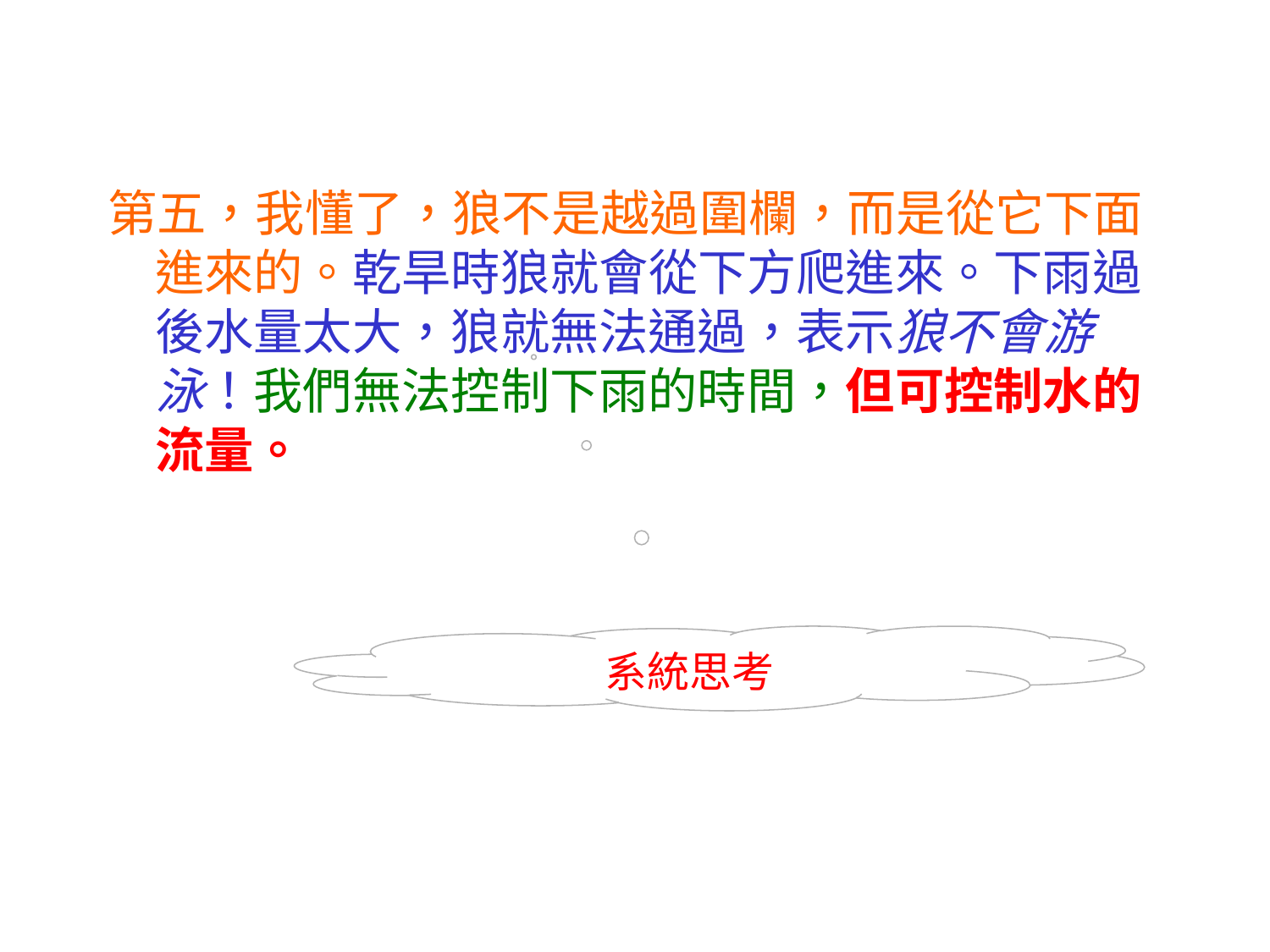

第五，我懂了，狼不是越過圍欄，而是從它下面進來的。乾旱時狼就會從下方爬進來。下雨過後水量太大，狼就無法通過，表示狼不會游泳！我們無法控制下雨的時間，但可控制水的流量。

系統思考